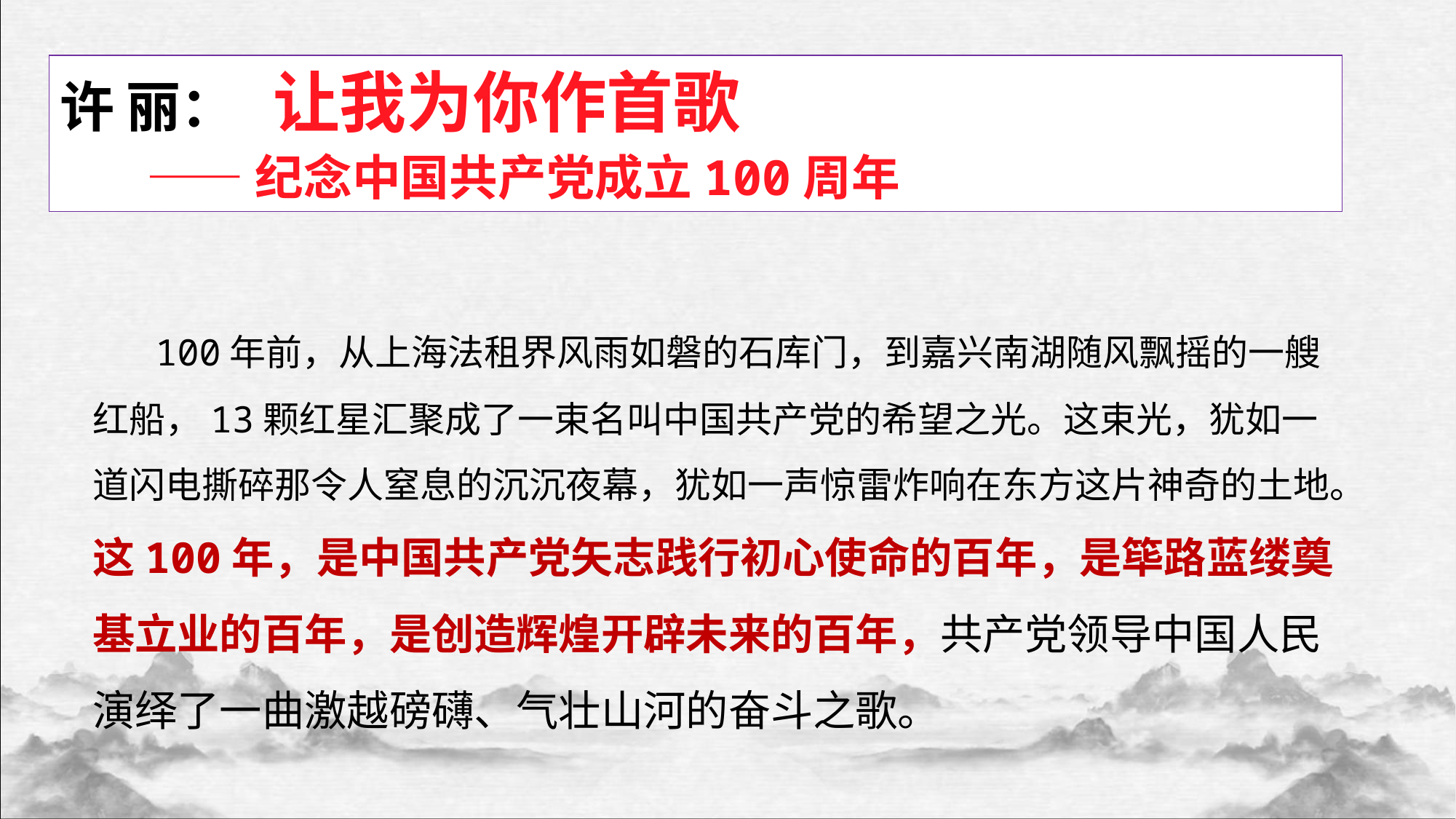

许 丽：   让我为你作首歌
       ――纪念中国共产党成立100周年
      100年前，从上海法租界风雨如磐的石库门，到嘉兴南湖随风飘摇的一艘红船，13颗红星汇聚成了一束名叫中国共产党的希望之光。这束光，犹如一道闪电撕碎那令人窒息的沉沉夜幕，犹如一声惊雷炸响在东方这片神奇的土地。这100年，是中国共产党矢志践行初心使命的百年，是筚路蓝缕奠基立业的百年，是创造辉煌开辟未来的百年，共产党领导中国人民演绎了一曲激越磅礴、气壮山河的奋斗之歌。